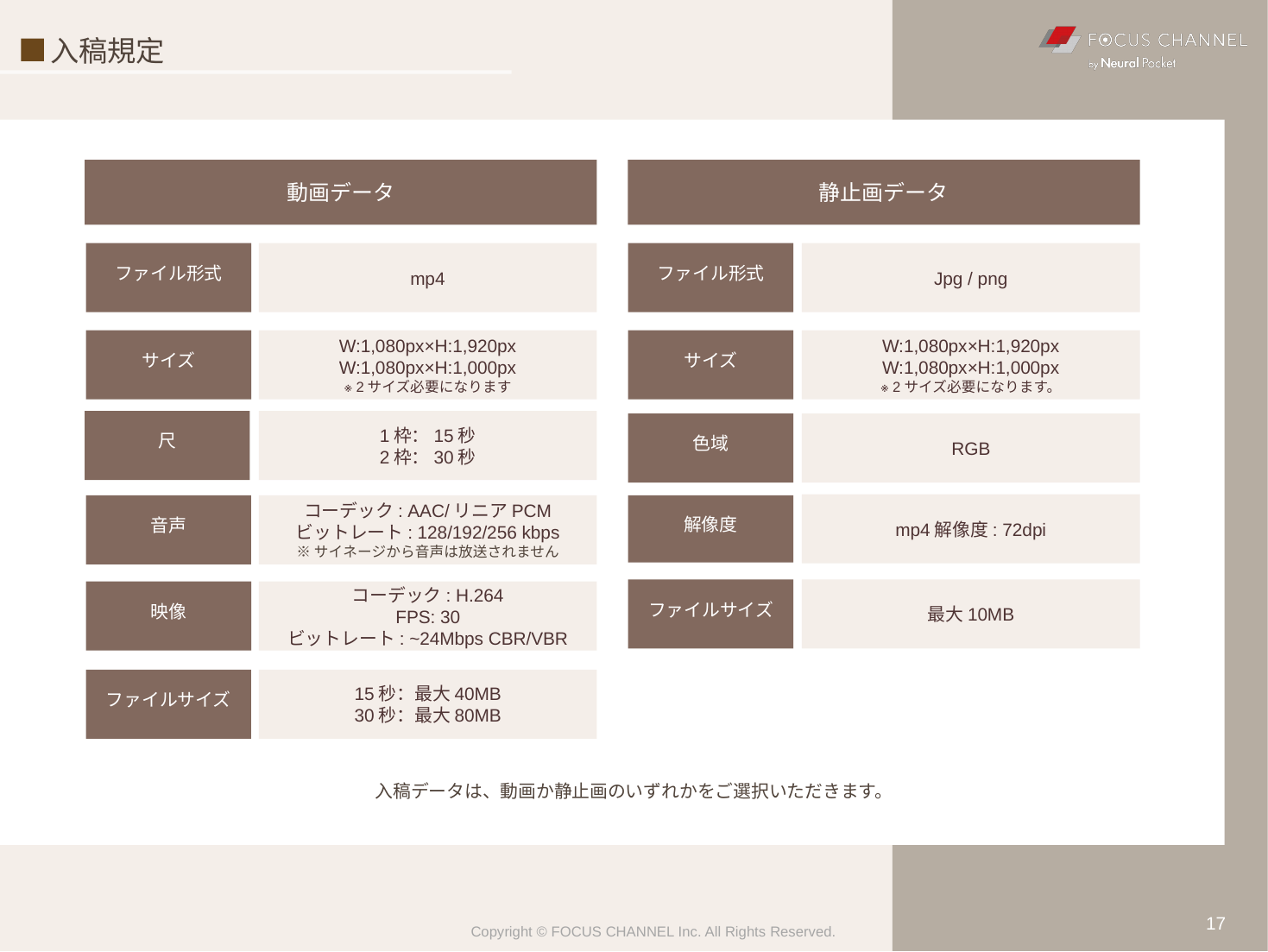

入稿規定

動画データ
静止画データ
mp4
Jpg / png

ファイル形式

ファイル形式
W:1,080px×H:1,920px
W:1,080px×H:1,000px
※2サイズ必要になります
W:1,080px×H:1,920px
W:1,080px×H:1,000px
※2サイズ必要になります。

サイズ

サイズ
1枠：15秒
2枠：30秒

尺
RGB

色域
mp4解像度: 72dpi
コーデック: AAC/リニアPCM
ビットレート: 128/192/256 kbps
※サイネージから音声は放送されません

解像度

音声
最大10MB

ファイルサイズ
コーデック: H.264
FPS: 30
ビットレート: ~24Mbps CBR/VBR

映像
15秒：最大40MB
30秒：最大80MB

ファイルサイズ
入稿データは、動画か静止画のいずれかをご選択いただきます。
17